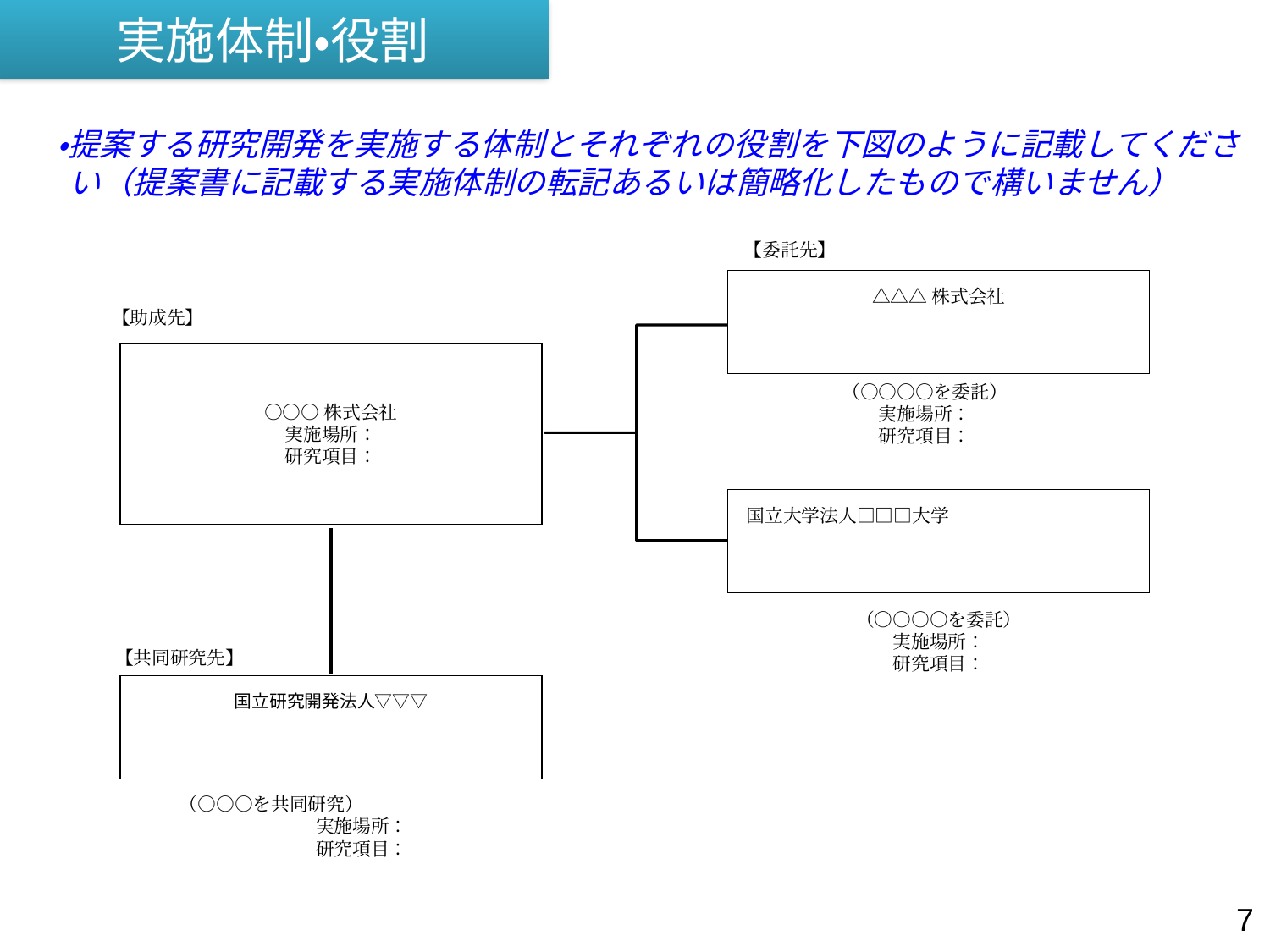

# 実施体制・役割

・提案する研究開発を実施する体制とそれぞれの役割を下図のように記載してください（提案書に記載する実施体制の転記あるいは簡略化したもので構いません）

【委託先】
△△△株式会社

○○○株式会社
実施場所：
研究項目：
（○○○○を委託）
実施場所：
研究項目：
国立大学法人□□□大学
（○○○○を委託）
実施場所：
研究項目：

国立研究開発法人▽▽▽
（○○○を共同研究）
実施場所：
研究項目：

【助成先】
【共同研究先】
7